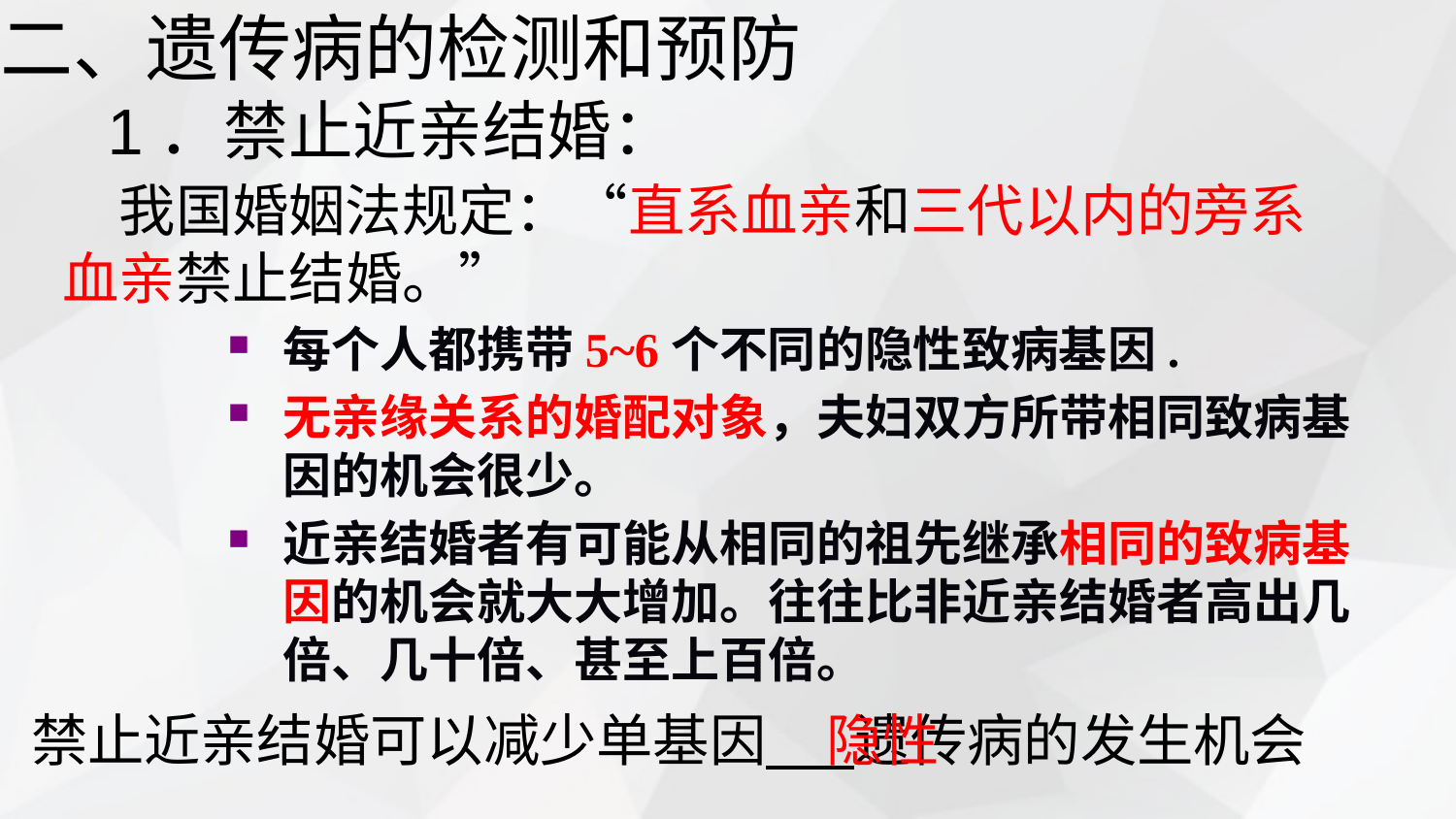

二、遗传病的检测和预防
1．禁止近亲结婚：
　我国婚姻法规定：“直系血亲和三代以内的旁系血亲禁止结婚。”
每个人都携带5~6个不同的隐性致病基因.
无亲缘关系的婚配对象，夫妇双方所带相同致病基因的机会很少。
近亲结婚者有可能从相同的祖先继承相同的致病基因的机会就大大增加。往往比非近亲结婚者高出几倍、几十倍、甚至上百倍。
　隐性
　禁止近亲结婚可以减少单基因       遗传病的发生机会